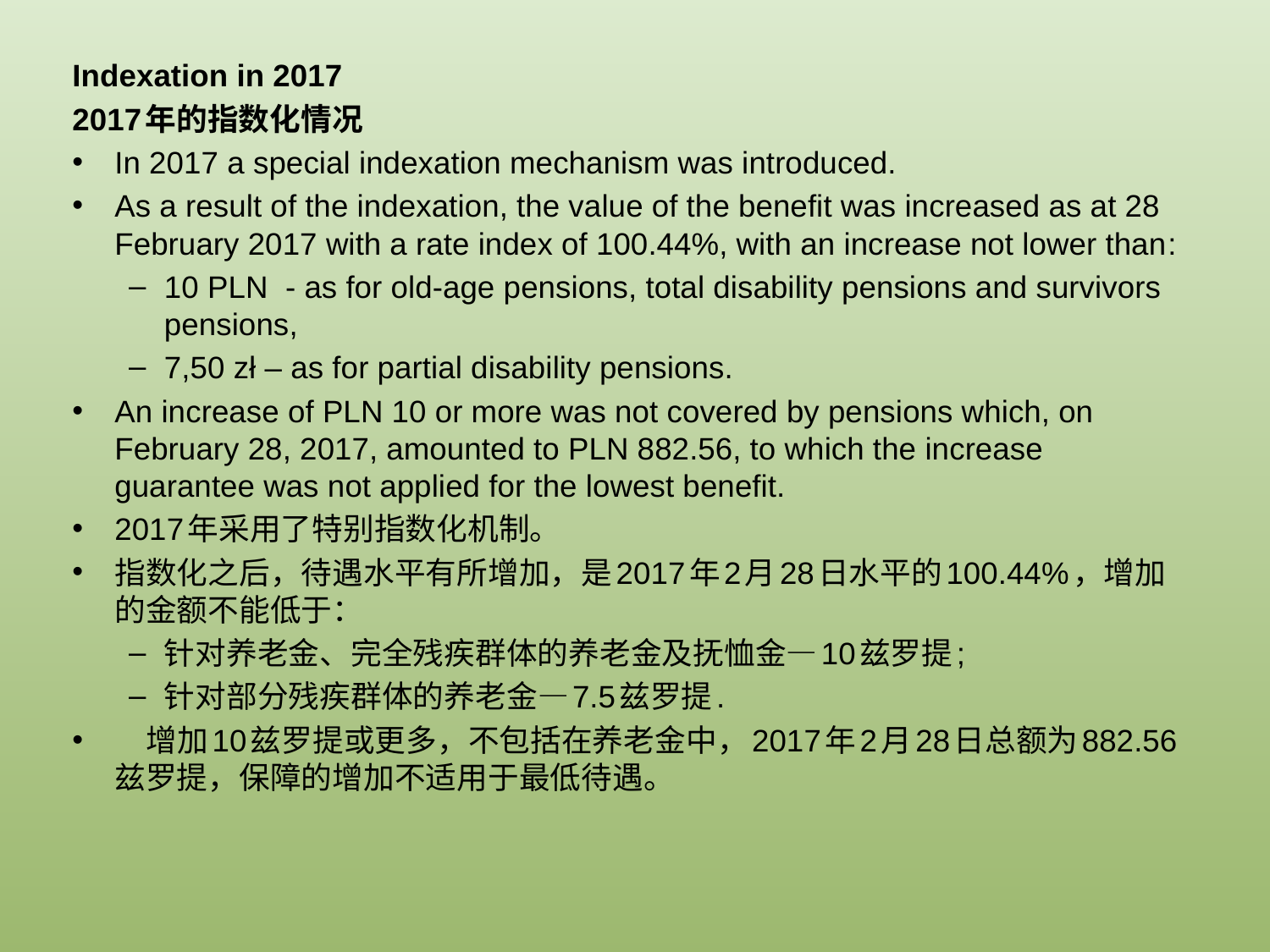

Indexation in 2017
2017年的指数化情况
In 2017 a special indexation mechanism was introduced.
As a result of the indexation, the value of the benefit was increased as at 28 February 2017 with a rate index of 100.44%, with an increase not lower than:
10 PLN  - as for old-age pensions, total disability pensions and survivors pensions,
7,50 zł – as for partial disability pensions.
An increase of PLN 10 or more was not covered by pensions which, on February 28, 2017, amounted to PLN 882.56, to which the increase guarantee was not applied for the lowest benefit.
2017年采用了特别指数化机制。
指数化之后，待遇水平有所增加，是2017年2月28日水平的100.44%，增加的金额不能低于：
针对养老金、完全残疾群体的养老金及抚恤金—10兹罗提;
针对部分残疾群体的养老金—7.5兹罗提.
    增加10兹罗提或更多，不包括在养老金中，2017年2月28日总额为882.56兹罗提，保障的增加不适用于最低待遇。